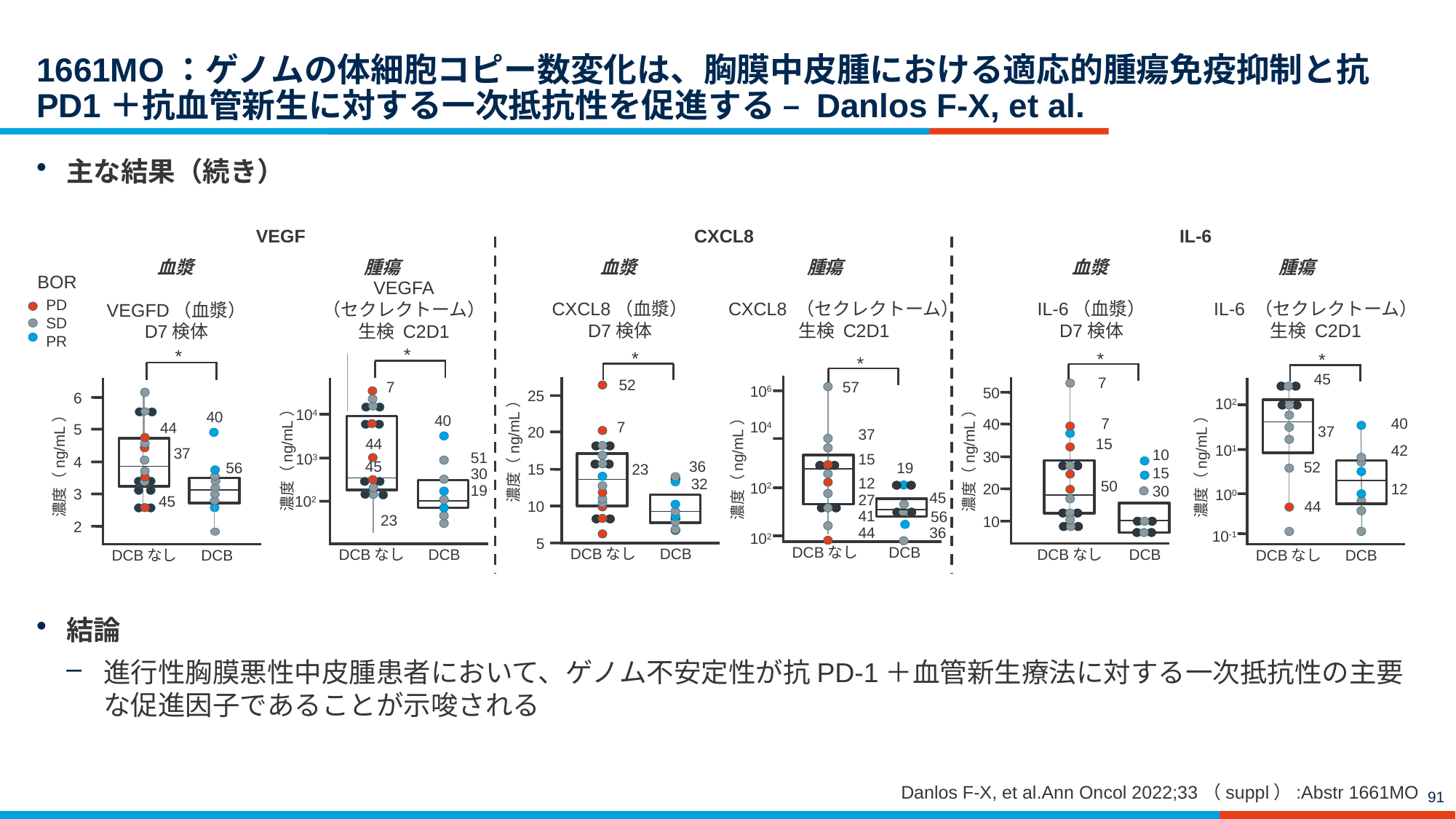

# 1661MO：ゲノムの体細胞コピー数変化は、胸膜中皮腫における適応的腫瘍免疫抑制と抗PD1＋抗血管新生に対する一次抵抗性を促進する – Danlos F-X, et al.
主な結果（続き）
結論
進行性胸膜悪性中皮腫患者において、ゲノム不安定性が抗PD-1＋血管新生療法に対する一次抵抗性の主要な促進因子であることが示唆される
VEGF
血漿
腫瘍
VEGFA
（セクレクトーム）
生検 C2D1
VEGFD（血漿）
D7検体
CXCL8
血漿
腫瘍
CXCL8（血漿）
D7検体
CXCL8 （セクレクトーム）
生検 C2D1
IL-6
血漿
腫瘍
IL-6（血漿）
D7検体
IL-6 （セクレクトーム）
生検 C2D1
BOR
PD
SD
PR

*
*
7
6

5

4
濃度（ng/mL）

3

2

DCBなし
DCB

DCBなし
DCB

104

40

40

44

44

37

濃度（ng/mL）
51

103
45
56

30

19

45
102

23

*
*
*
*
45
7
50

40

30
濃度（ng/mL）

20

10

DCBなし
DCB

102

101

濃度（ng/mL）
100

10-1

DCBなし
DCB

7
40

37

15

42
10
15
30

52

50
12

44

52
57
106

104

濃度（ng/mL）
102

102

DCBなし
DCB

DCBなし
DCB

25

7
20
37

濃度（ng/mL）

15

36
19

15
23

12

32

45
27

10

41
56

44

36

5

Danlos F-X, et al.Ann Oncol 2022;33（suppl）:Abstr 1661MO